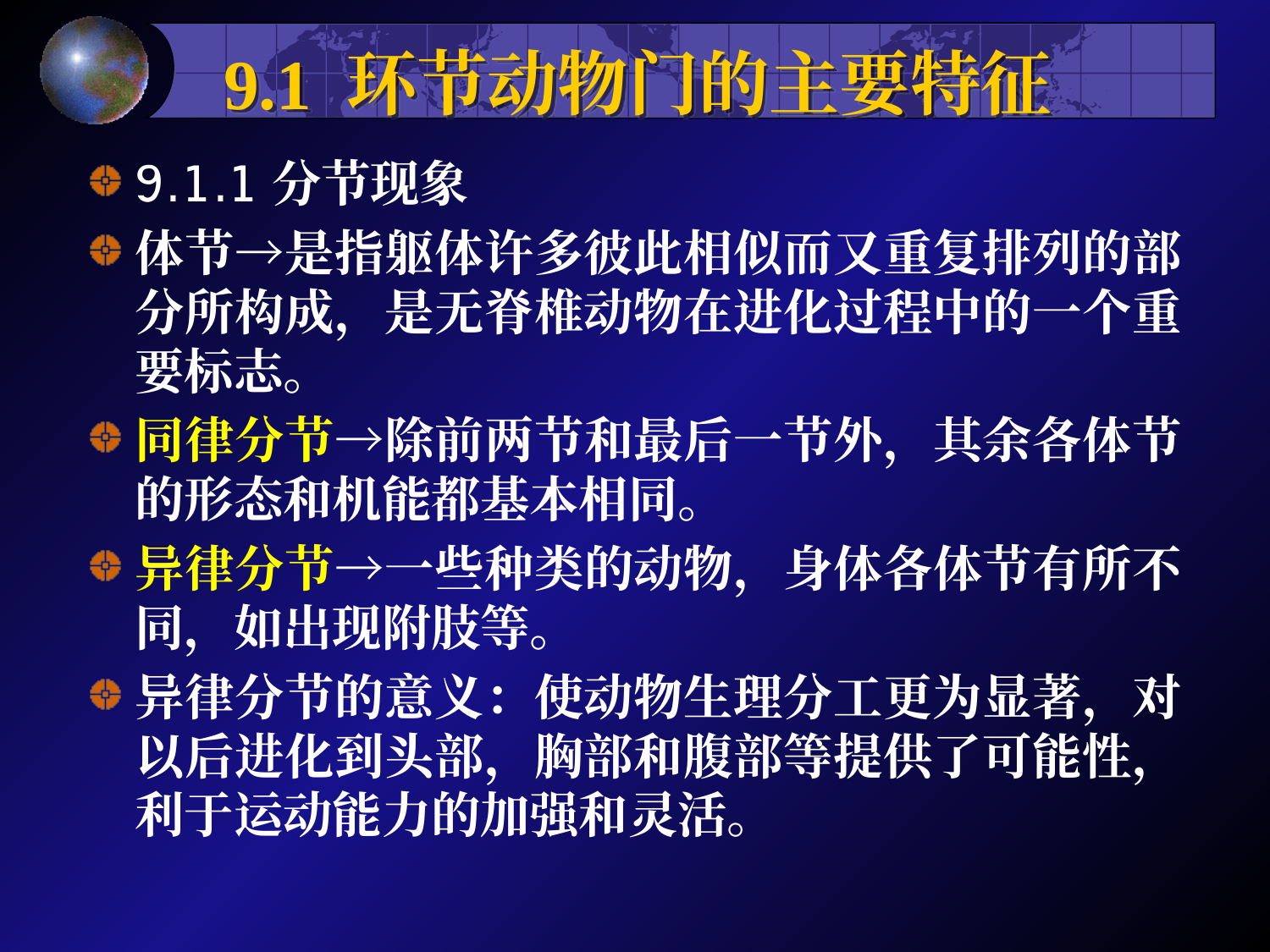

# 9.1 环节动物门的主要特征
9.1.1分节现象
体节→是指躯体许多彼此相似而又重复排列的部分所构成，是无脊椎动物在进化过程中的一个重要标志。
同律分节→除前两节和最后一节外，其余各体节的形态和机能都基本相同。
异律分节→一些种类的动物，身体各体节有所不同，如出现附肢等。
异律分节的意义：使动物生理分工更为显著，对以后进化到头部，胸部和腹部等提供了可能性，利于运动能力的加强和灵活。